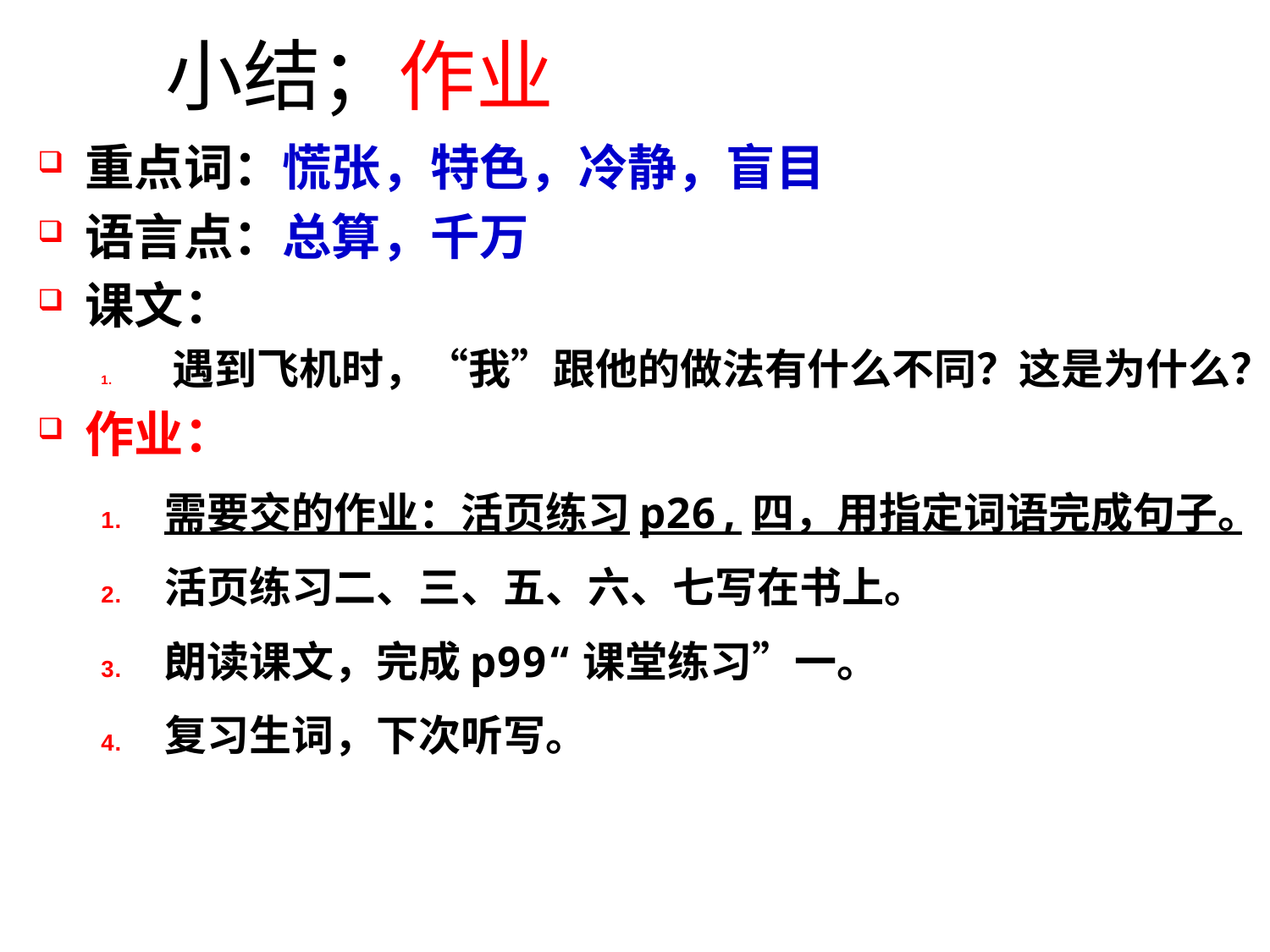

# 小结；作业
重点词：慌张，特色，冷静，盲目
语言点：总算，千万
课文：
遇到飞机时，“我”跟他的做法有什么不同？这是为什么？
作业：
需要交的作业：活页练习p26,四，用指定词语完成句子。
活页练习二、三、五、六、七写在书上。
朗读课文，完成p99“课堂练习”一。
复习生词，下次听写。